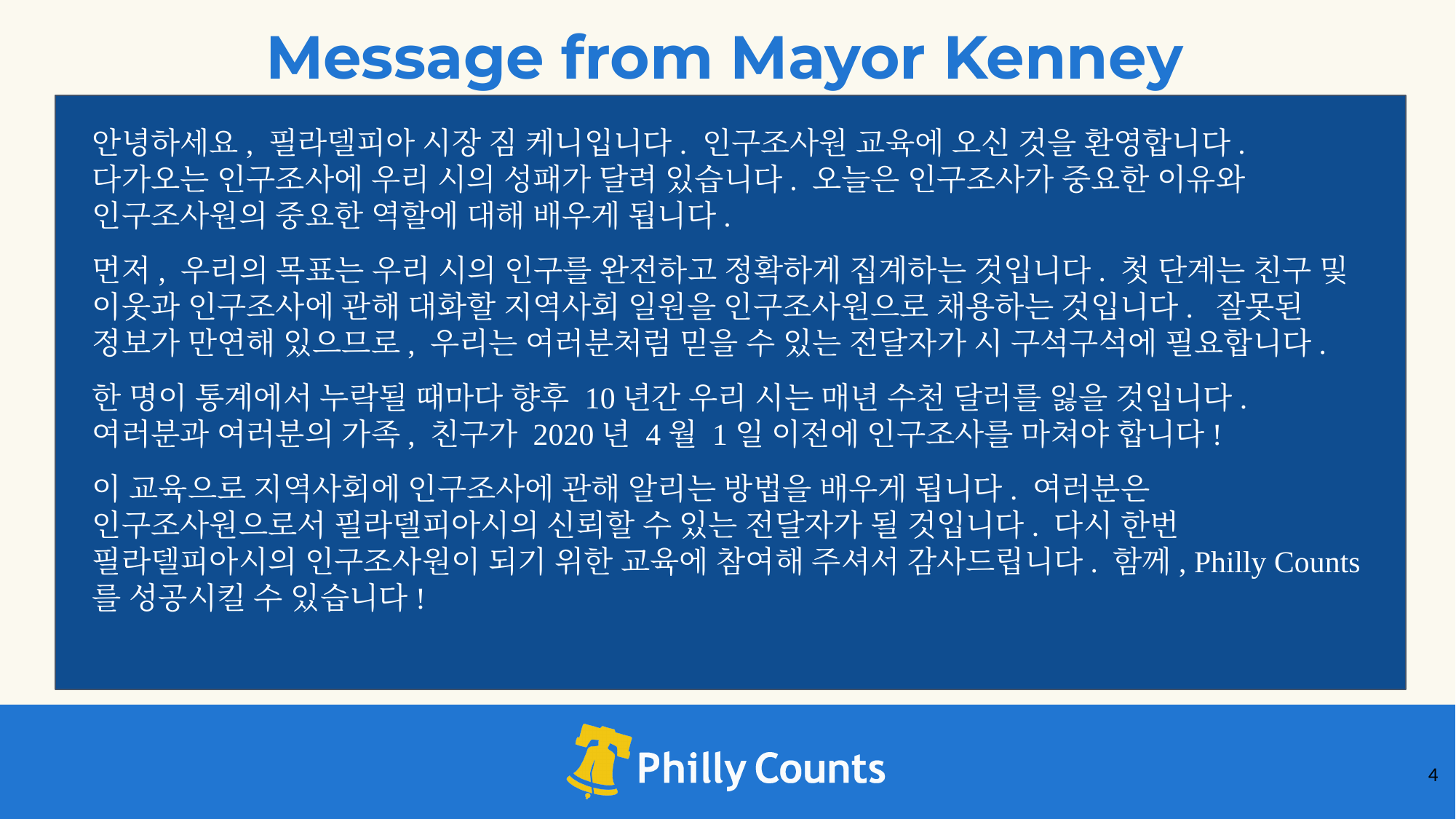

Message from Mayor Kenney

안녕하세요, 필라델피아 시장 짐 케니입니다. 인구조사원 교육에 오신 것을 환영합니다. 다가오는 인구조사에 우리 시의 성패가 달려 있습니다. 오늘은 인구조사가 중요한 이유와 인구조사원의 중요한 역할에 대해 배우게 됩니다.
먼저, 우리의 목표는 우리 시의 인구를 완전하고 정확하게 집계하는 것입니다. 첫 단계는 친구 및 이웃과 인구조사에 관해 대화할 지역사회 일원을 인구조사원으로 채용하는 것입니다.  잘못된 정보가 만연해 있으므로, 우리는 여러분처럼 믿을 수 있는 전달자가 시 구석구석에 필요합니다.
한 명이 통계에서 누락될 때마다 향후 10년간 우리 시는 매년 수천 달러를 잃을 것입니다. 여러분과 여러분의 가족, 친구가 2020년 4월 1일 이전에 인구조사를 마쳐야 합니다!
이 교육으로 지역사회에 인구조사에 관해 알리는 방법을 배우게 됩니다. 여러분은 인구조사원으로서 필라델피아시의 신뢰할 수 있는 전달자가 될 것입니다. 다시 한번 필라델피아시의 인구조사원이 되기 위한 교육에 참여해 주셔서 감사드립니다. 함께, Philly Counts를 성공시킬 수 있습니다!
4